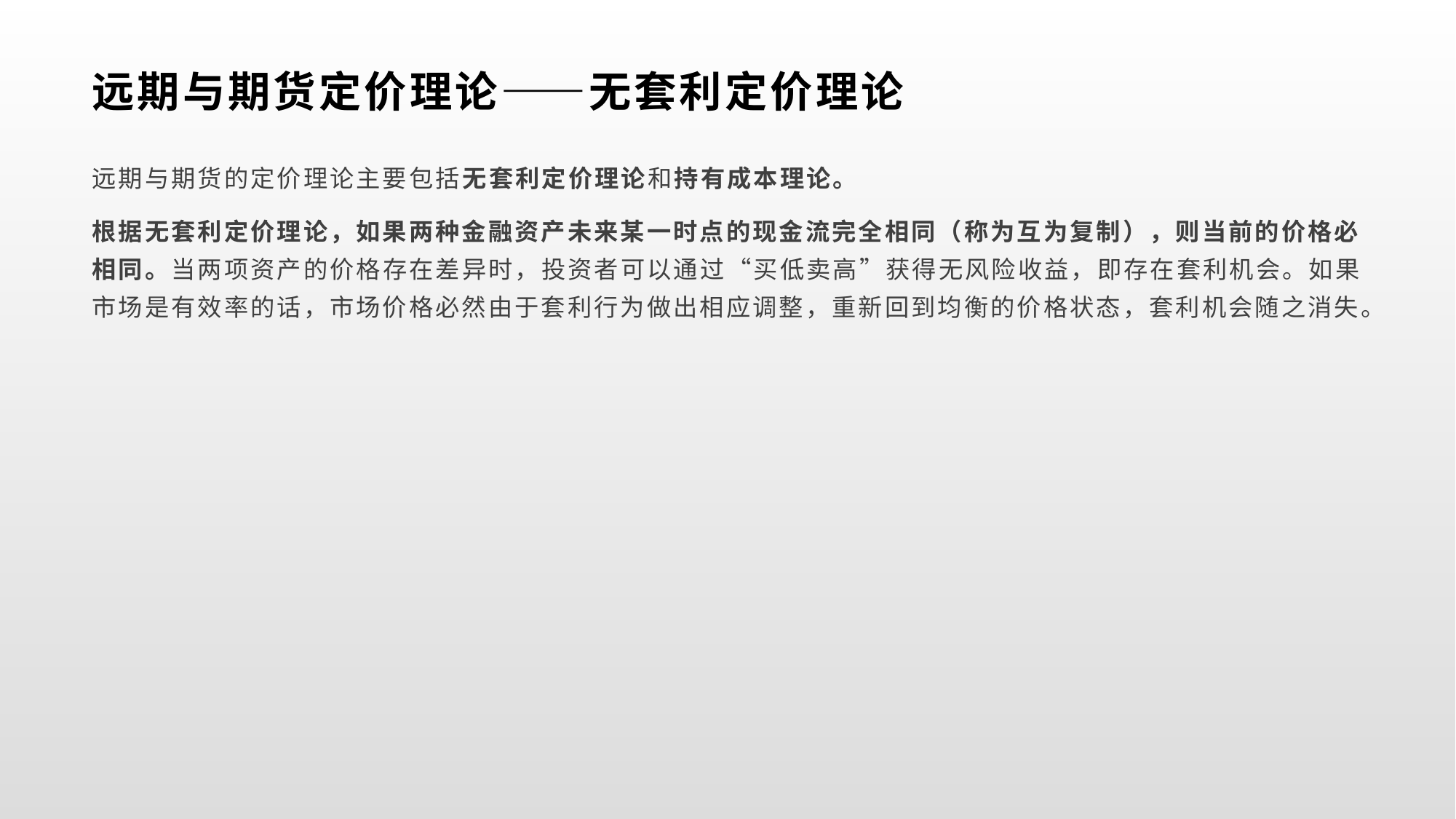

# 远期与期货定价理论——无套利定价理论
远期与期货的定价理论主要包括无套利定价理论和持有成本理论。
根据无套利定价理论，如果两种金融资产未来某一时点的现金流完全相同（称为互为复制），则当前的价格必相同。当两项资产的价格存在差异时，投资者可以通过“买低卖高”获得无风险收益，即存在套利机会。如果市场是有效率的话，市场价格必然由于套利行为做出相应调整，重新回到均衡的价格状态，套利机会随之消失。